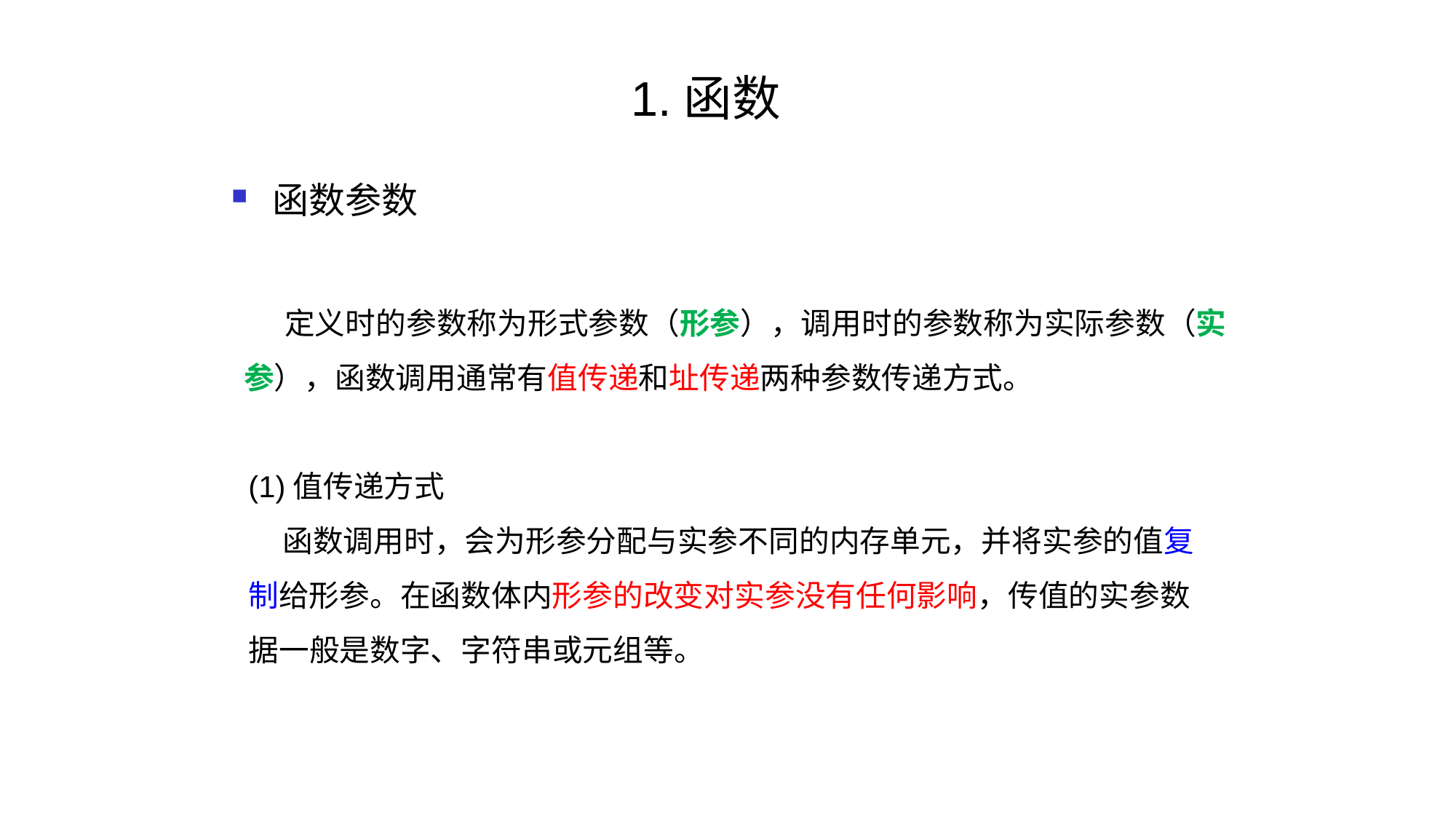

# 1.函数
函数参数
     定义时的参数称为形式参数（形参），调用时的参数称为实际参数（实参），函数调用通常有值传递和址传递两种参数传递方式。
(1)值传递方式
    函数调用时，会为形参分配与实参不同的内存单元，并将实参的值复制给形参。在函数体内形参的改变对实参没有任何影响，传值的实参数据一般是数字、字符串或元组等。